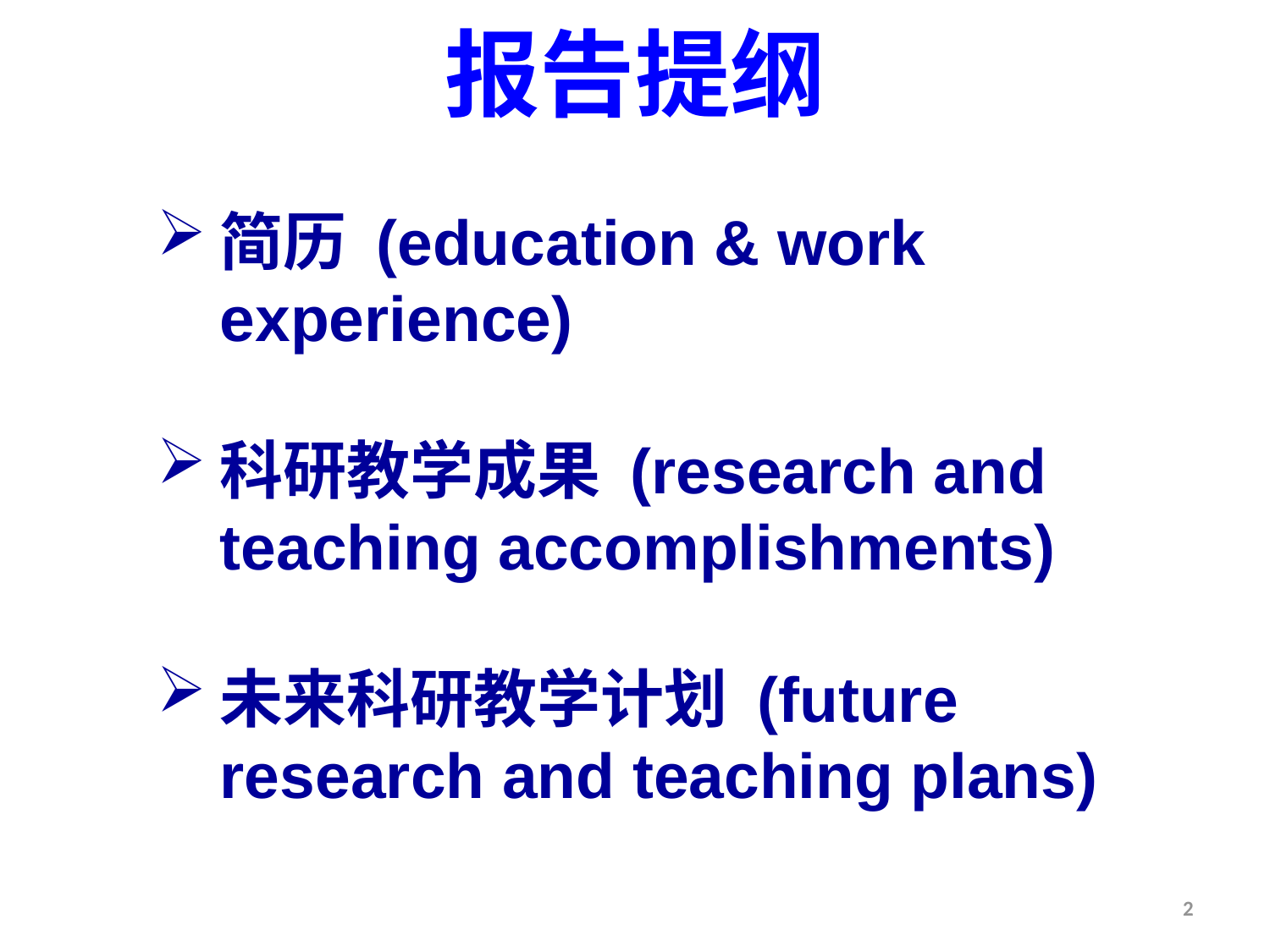

# 报告提纲
简历 (education & work experience)

科研教学成果 (research and teaching accomplishments)

未来科研教学计划 (future research and teaching plans)
2